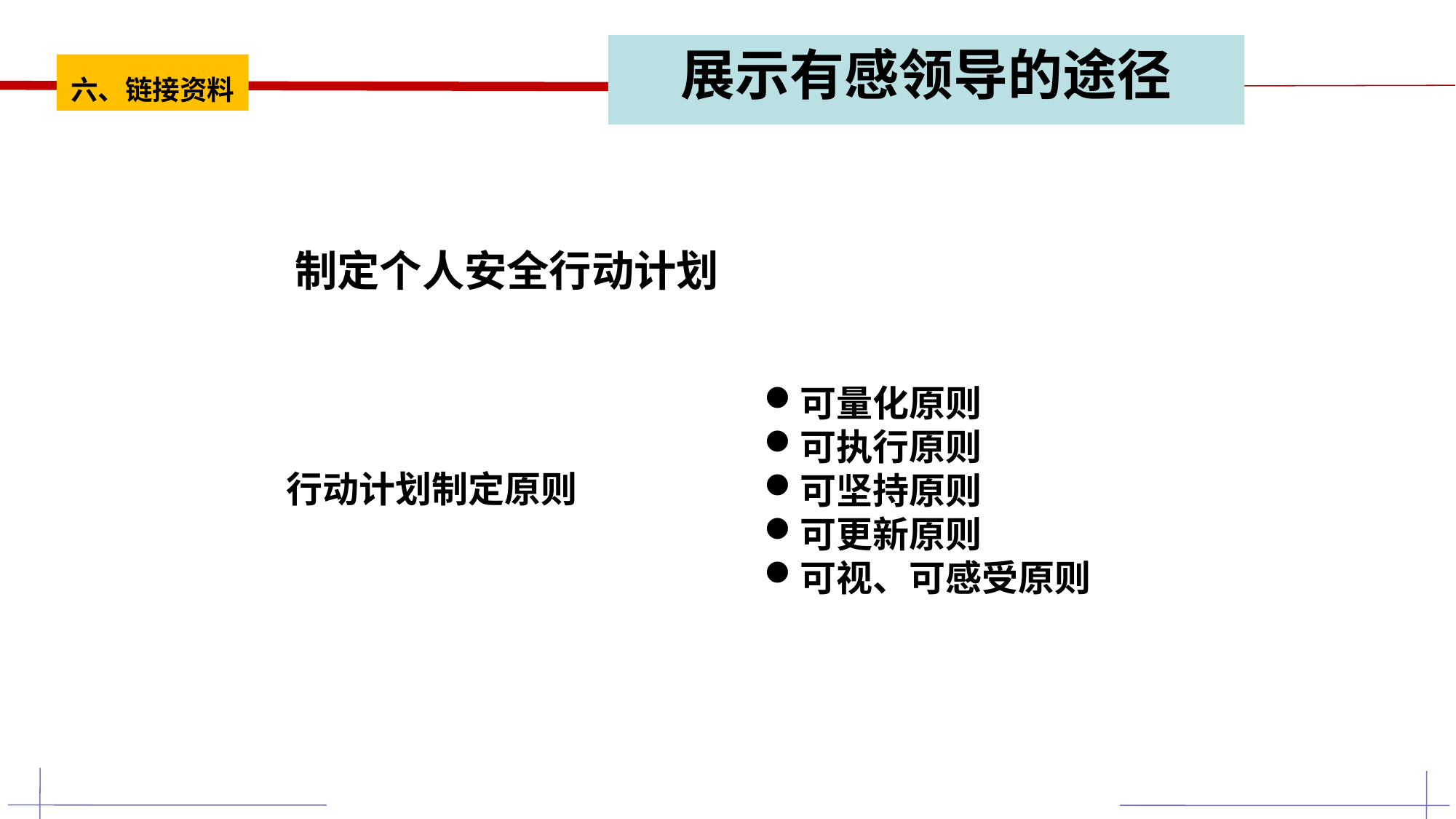

# 展示有感领导的途径
六、链接资料
制定个人安全行动计划
可量化原则
可执行原则
可坚持原则
可更新原则
可视、可感受原则

行动计划制定原则